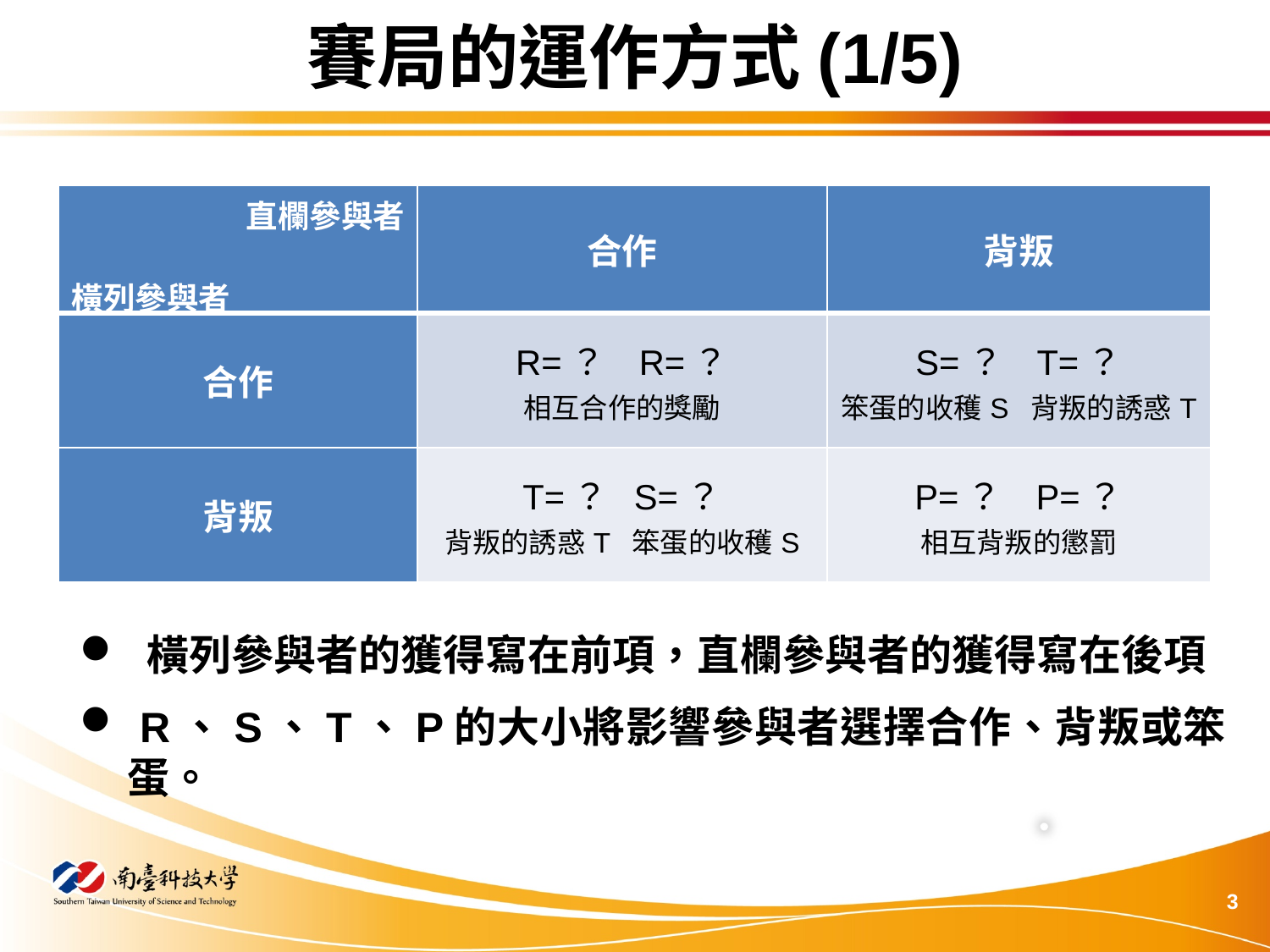

# 賽局的運作方式(1/5)
| 直欄參與者 橫列參與者 | 合作 | 背叛 |
| --- | --- | --- |
| 合作 | R=？ R=？ 相互合作的獎勵 | S=？ T=？ 笨蛋的收穫S 背叛的誘惑T |
| 背叛 | T=？ S=？ 背叛的誘惑T 笨蛋的收穫S | P=？ P=？ 相互背叛的懲罰 |
 橫列參與者的獲得寫在前項，直欄參與者的獲得寫在後項
 R、S、T、P的大小將影響參與者選擇合作、背叛或笨蛋。
3